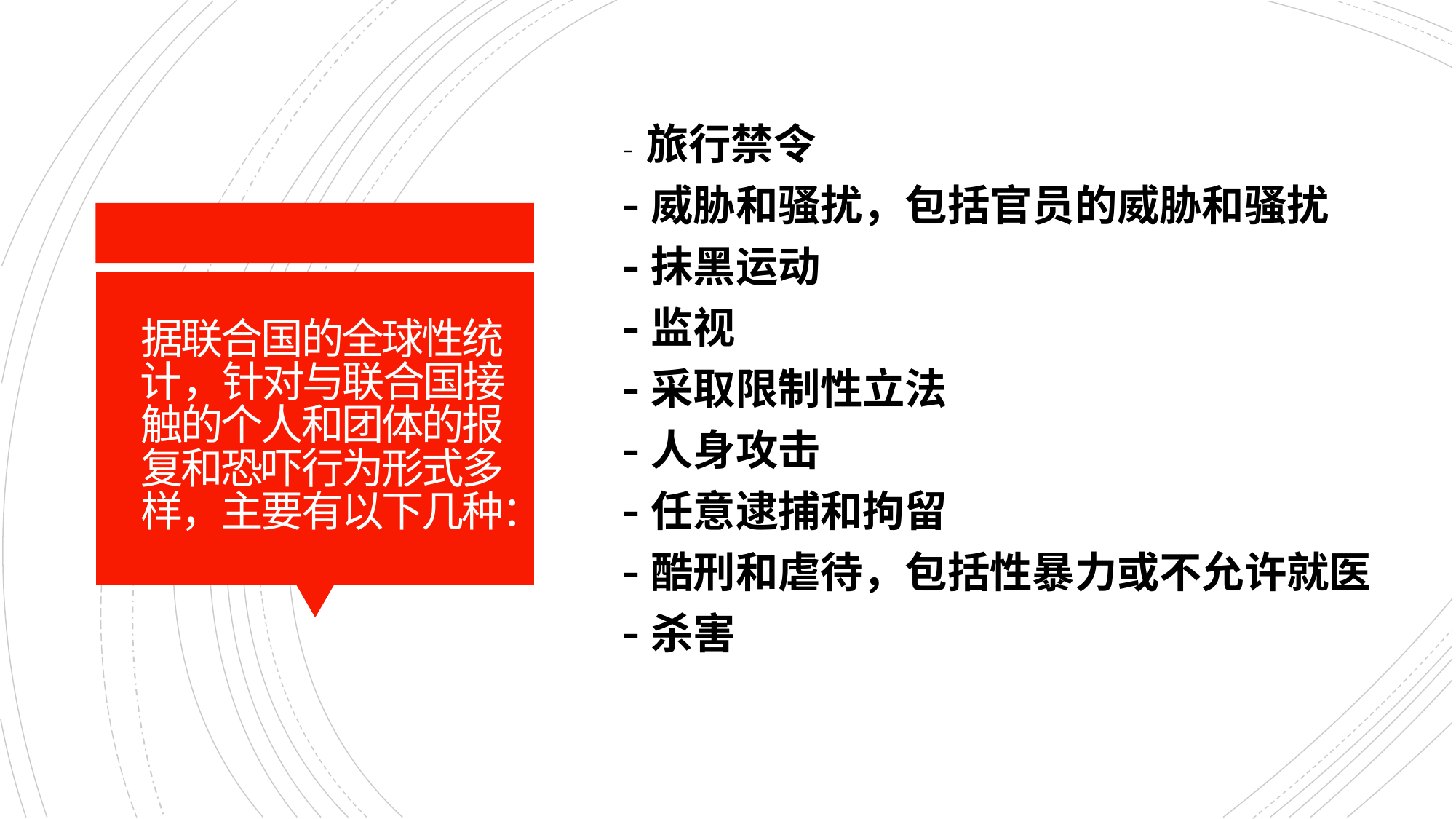

- 旅行禁令
-威胁和骚扰，包括官员的威胁和骚扰
-抹黑运动
-监视
-采取限制性立法
-人身攻击
-任意逮捕和拘留
-酷刑和虐待，包括性暴力或不允许就医
-杀害

# 据联合国的全球性统计，针对与联合国接触的个人和团体的报复和恐吓行为形式多样，主要有以下几种：